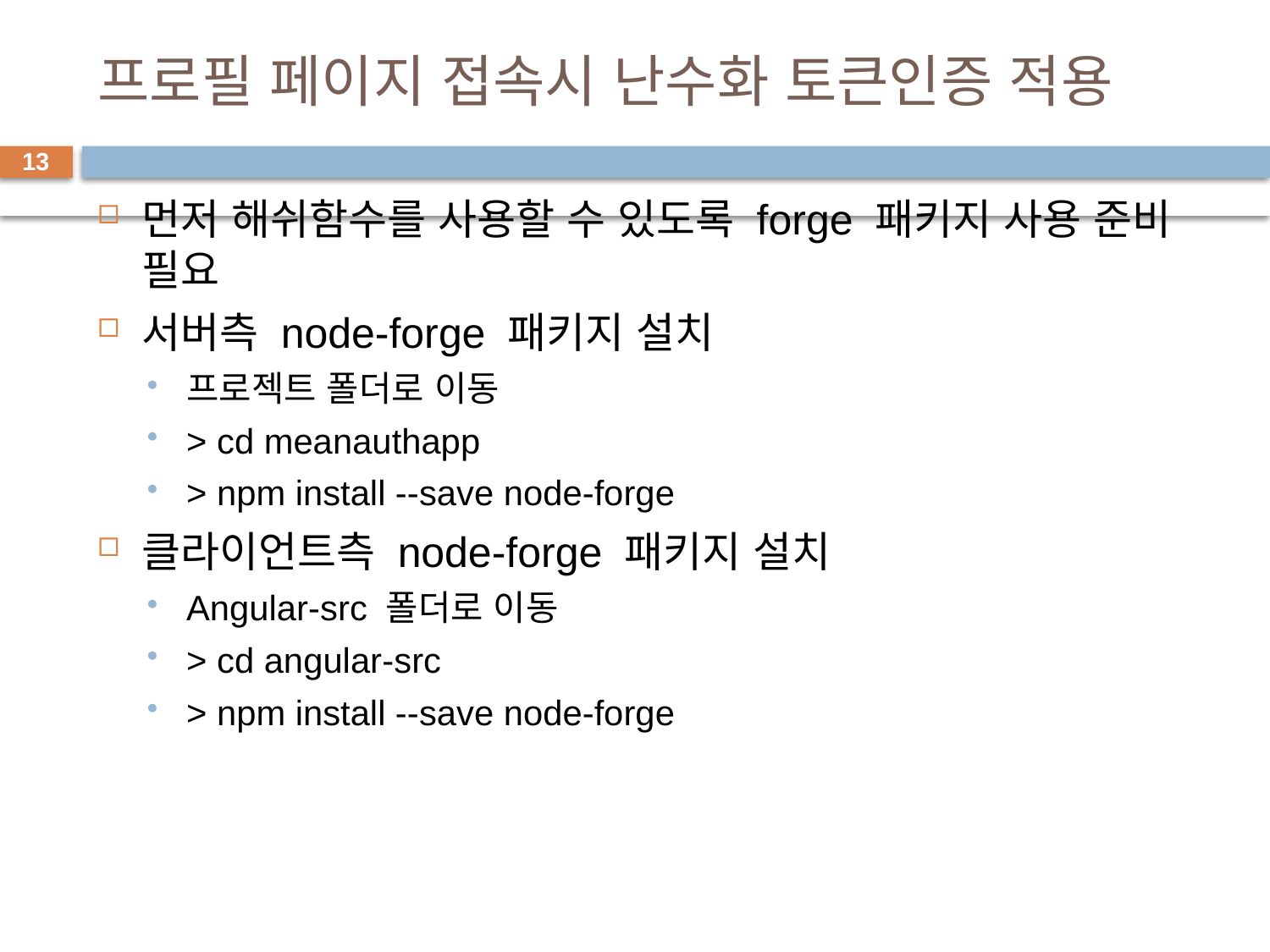

# 프로필 페이지 접속시 난수화 토큰인증 적용
13
먼저 해쉬함수를 사용할 수 있도록 forge 패키지 사용 준비 필요
서버측 node-forge 패키지 설치
프로젝트 폴더로 이동
> cd meanauthapp
> npm install --save node-forge
클라이언트측 node-forge 패키지 설치
Angular-src 폴더로 이동
> cd angular-src
> npm install --save node-forge